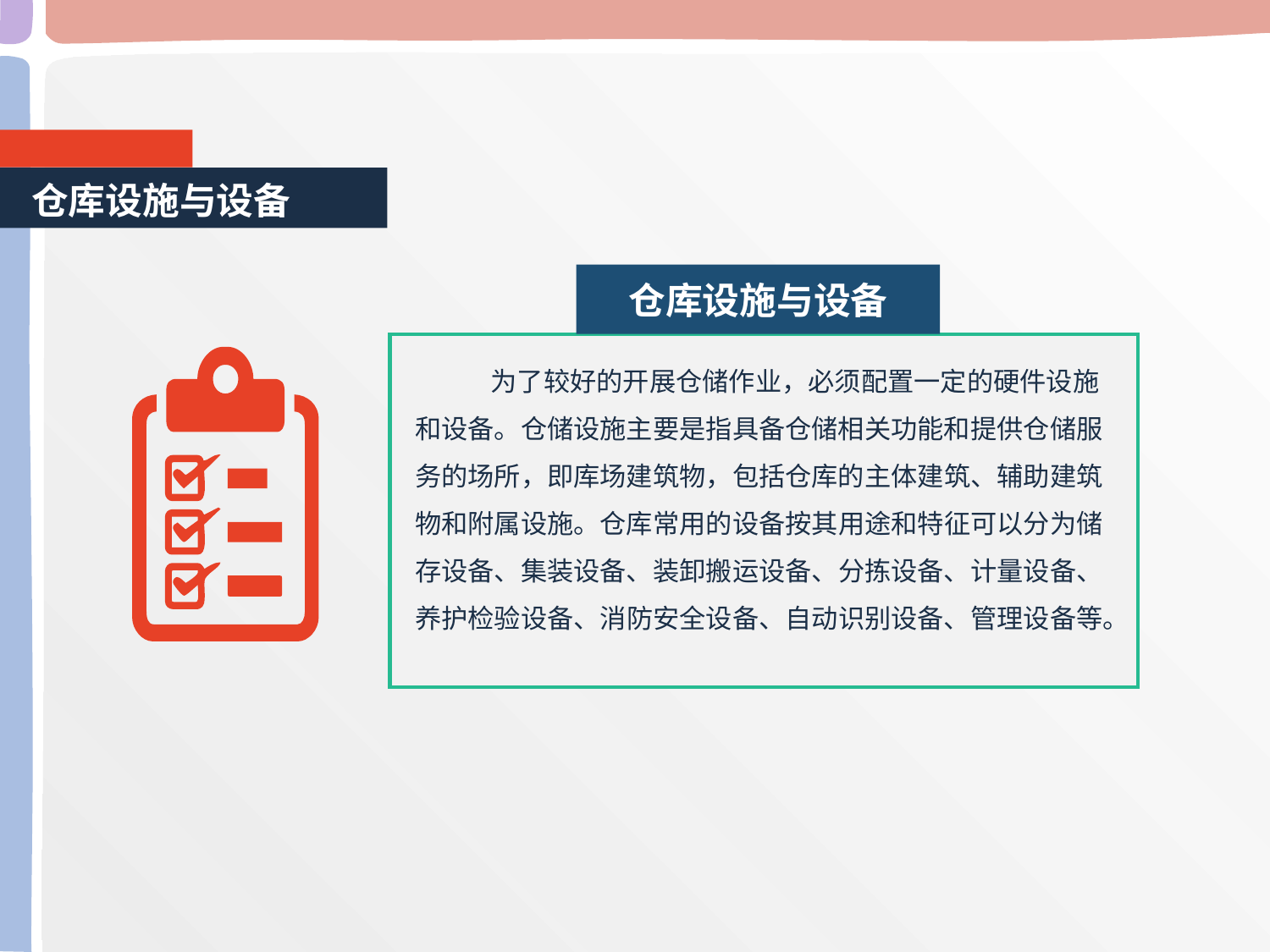

仓库设施与设备
仓库设施与设备

 为了较好的开展仓储作业，必须配置一定的硬件设施和设备。仓储设施主要是指具备仓储相关功能和提供仓储服务的场所，即库场建筑物，包括仓库的主体建筑、辅助建筑物和附属设施。仓库常用的设备按其用途和特征可以分为储存设备、集装设备、装卸搬运设备、分拣设备、计量设备、养护检验设备、消防安全设备、自动识别设备、管理设备等。